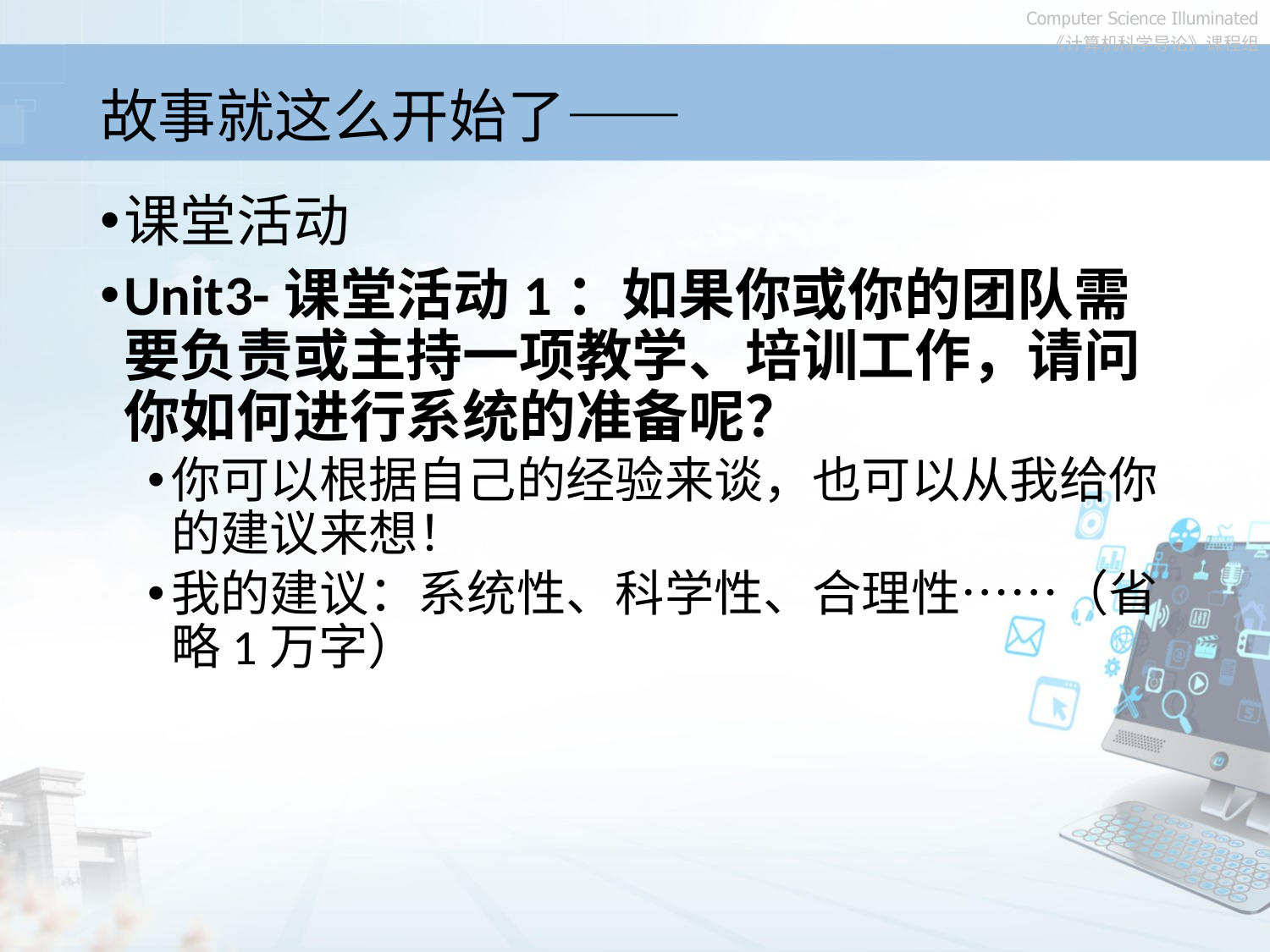

# 故事就这么开始了——
课堂活动
Unit3-课堂活动1：如果你或你的团队需要负责或主持一项教学、培训工作，请问你如何进行系统的准备呢？
你可以根据自己的经验来谈，也可以从我给你的建议来想！
我的建议：系统性、科学性、合理性……（省略1万字）